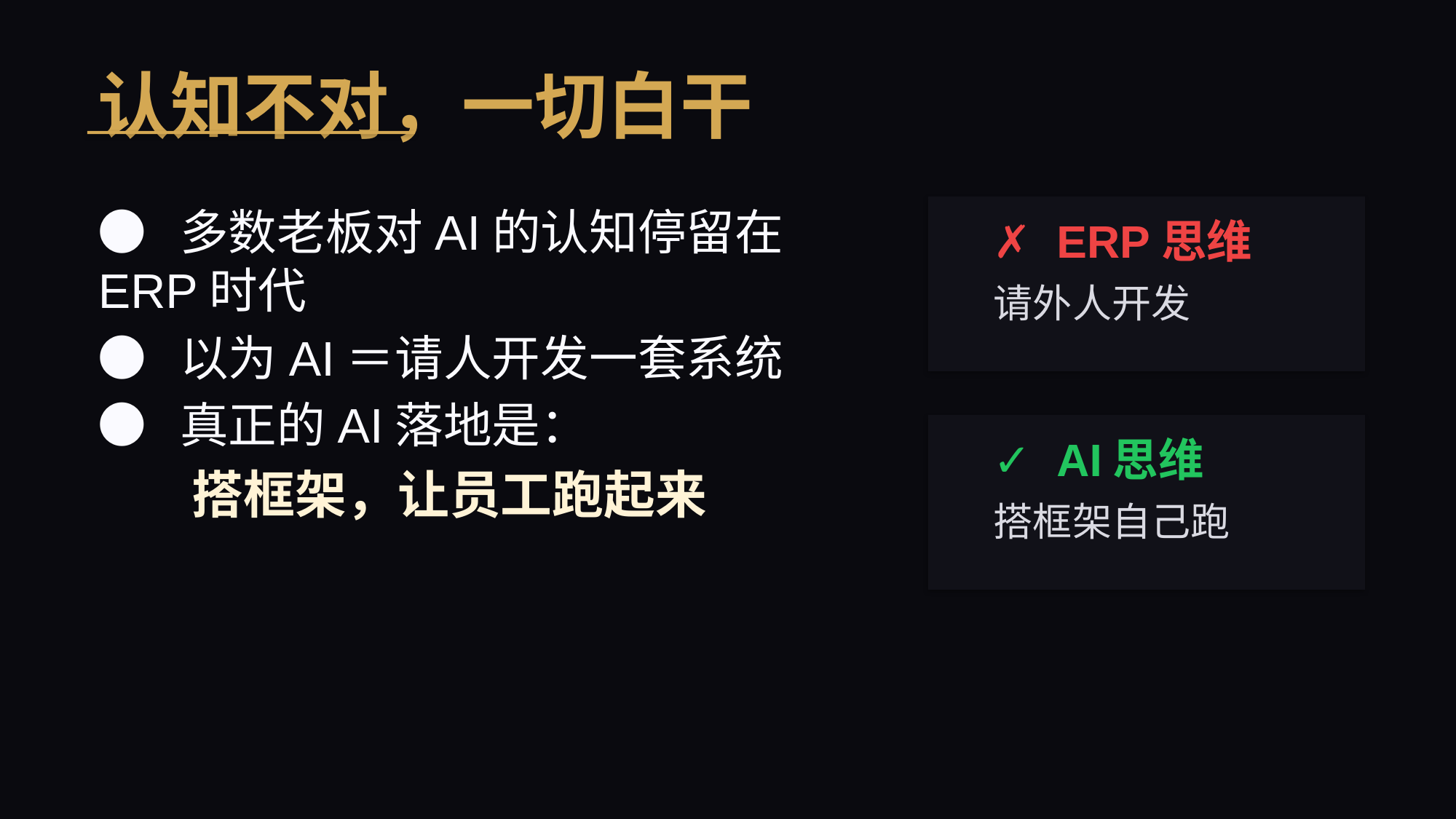

认知不对，一切白干

●  多数老板对AI的认知停留在ERP时代
●  以为AI＝请人开发一套系统
●  真正的AI落地是：
       搭框架，让员工跑起来

✗  ERP思维
请外人开发

✓  AI思维
搭框架自己跑